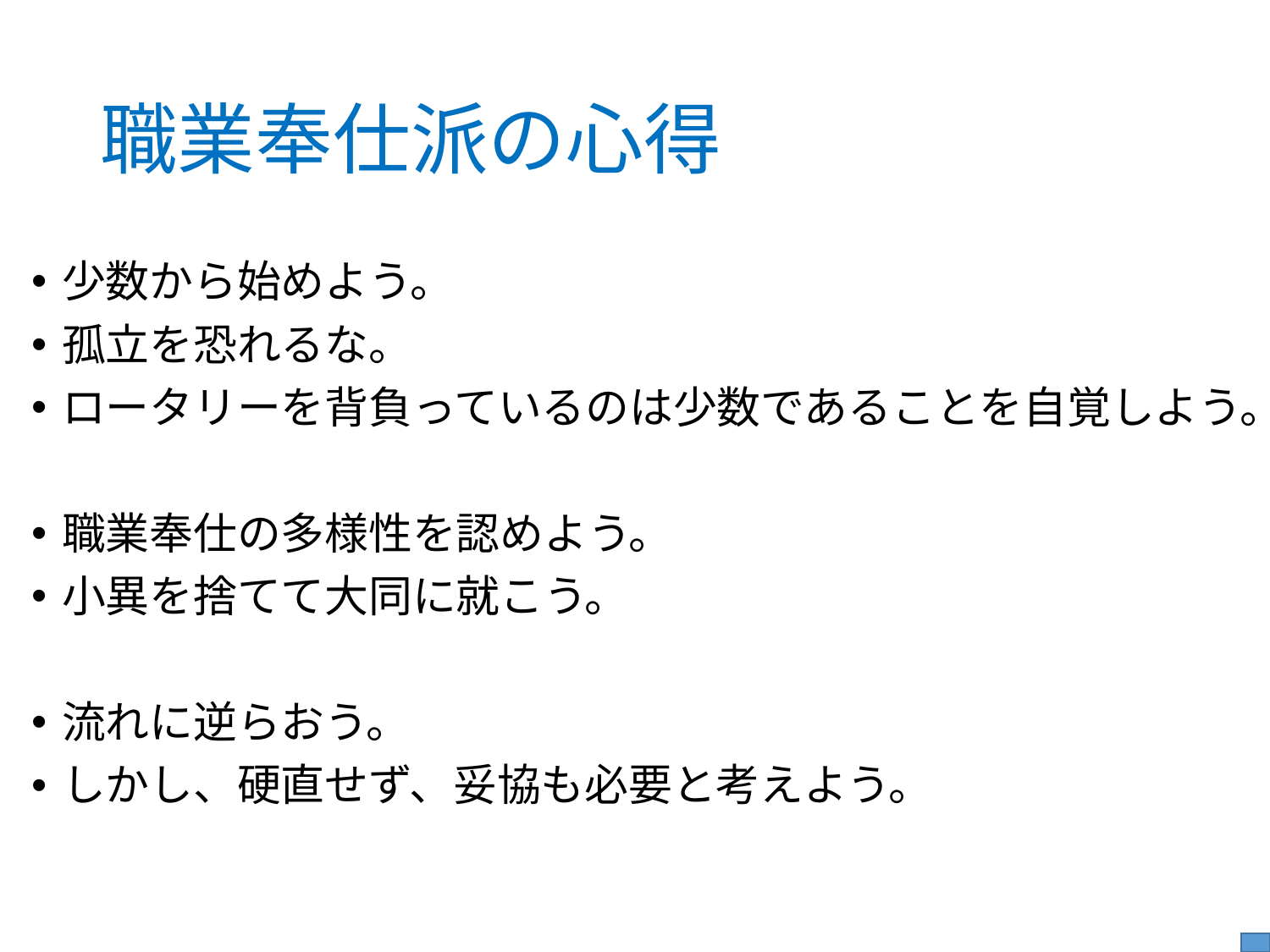

# 職業奉仕派の心得
少数から始めよう。
孤立を恐れるな。
ロータリーを背負っているのは少数であることを自覚しよう。

職業奉仕の多様性を認めよう。
小異を捨てて大同に就こう。

流れに逆らおう。
しかし、硬直せず、妥協も必要と考えよう。